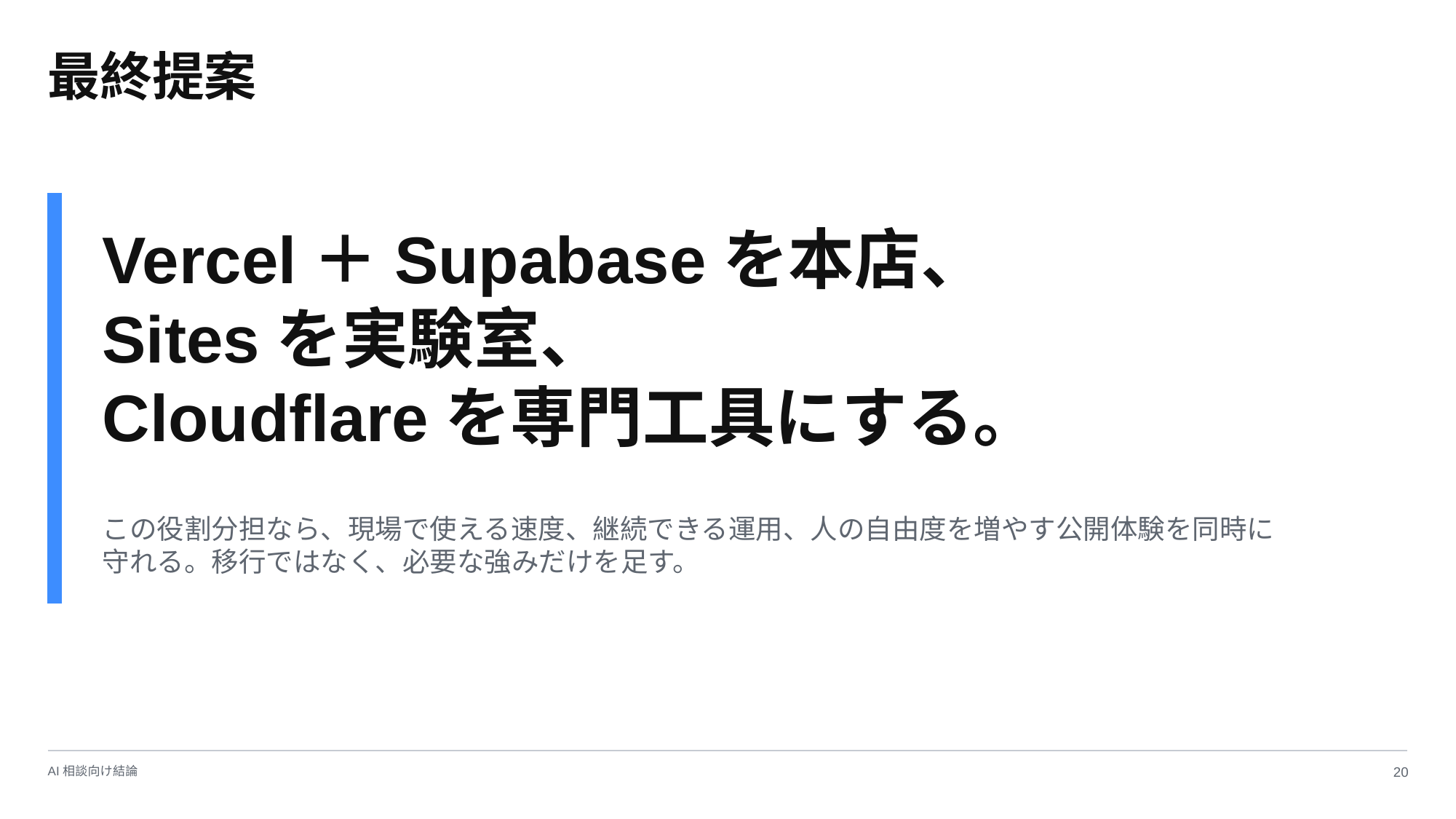

最終提案
Vercel＋Supabaseを本店、
Sitesを実験室、
Cloudflareを専門工具にする。

この役割分担なら、現場で使える速度、継続できる運用、人の自由度を増やす公開体験を同時に守れる。移行ではなく、必要な強みだけを足す。
AI相談向け結論
20